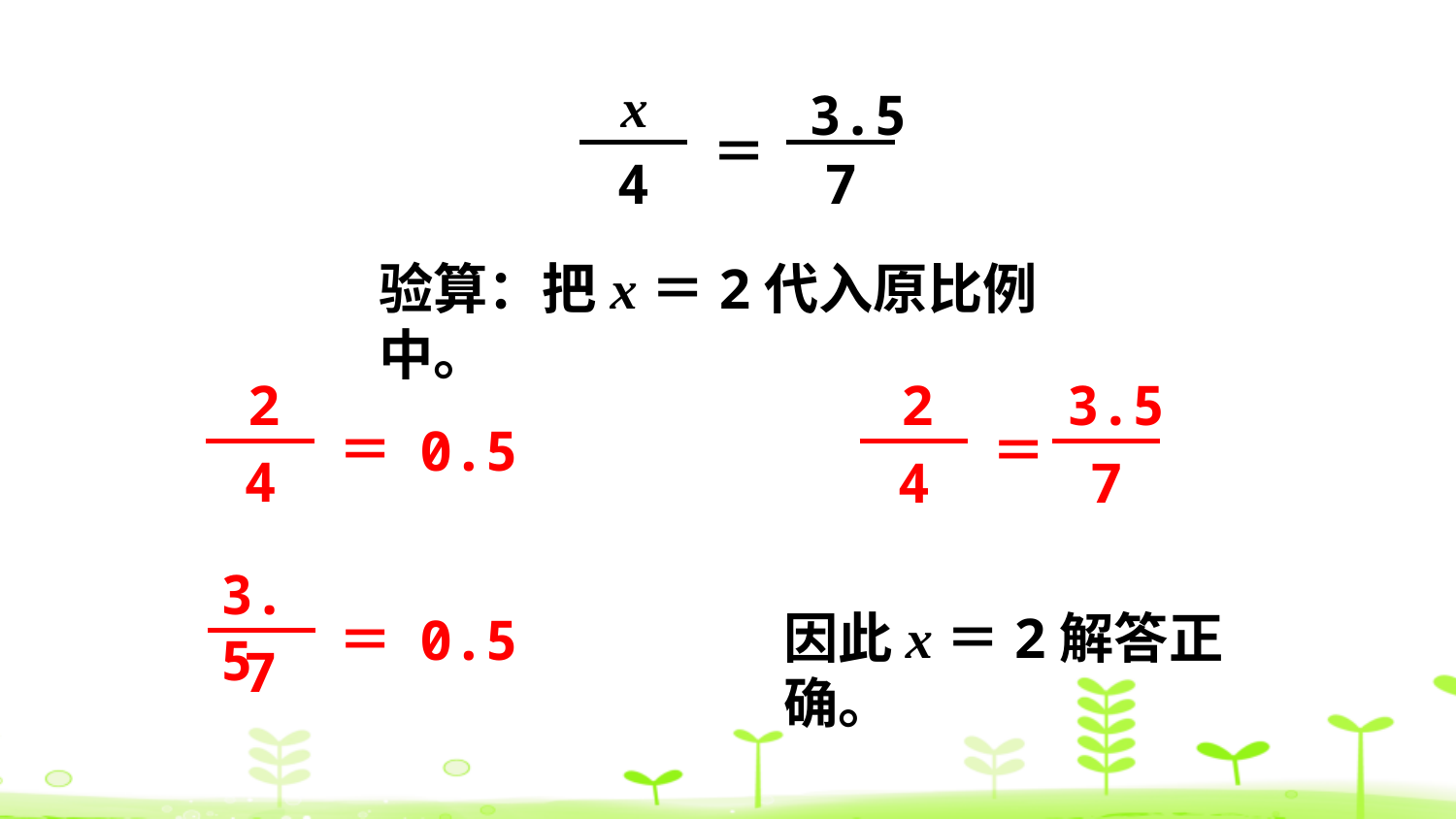

x
4
3.5
7
＝
验算：把x＝2代入原比例中。
2
4
＝
0.5
3.5
2
4
7
＝
3.5
7
＝
0.5
因此x＝2解答正确。